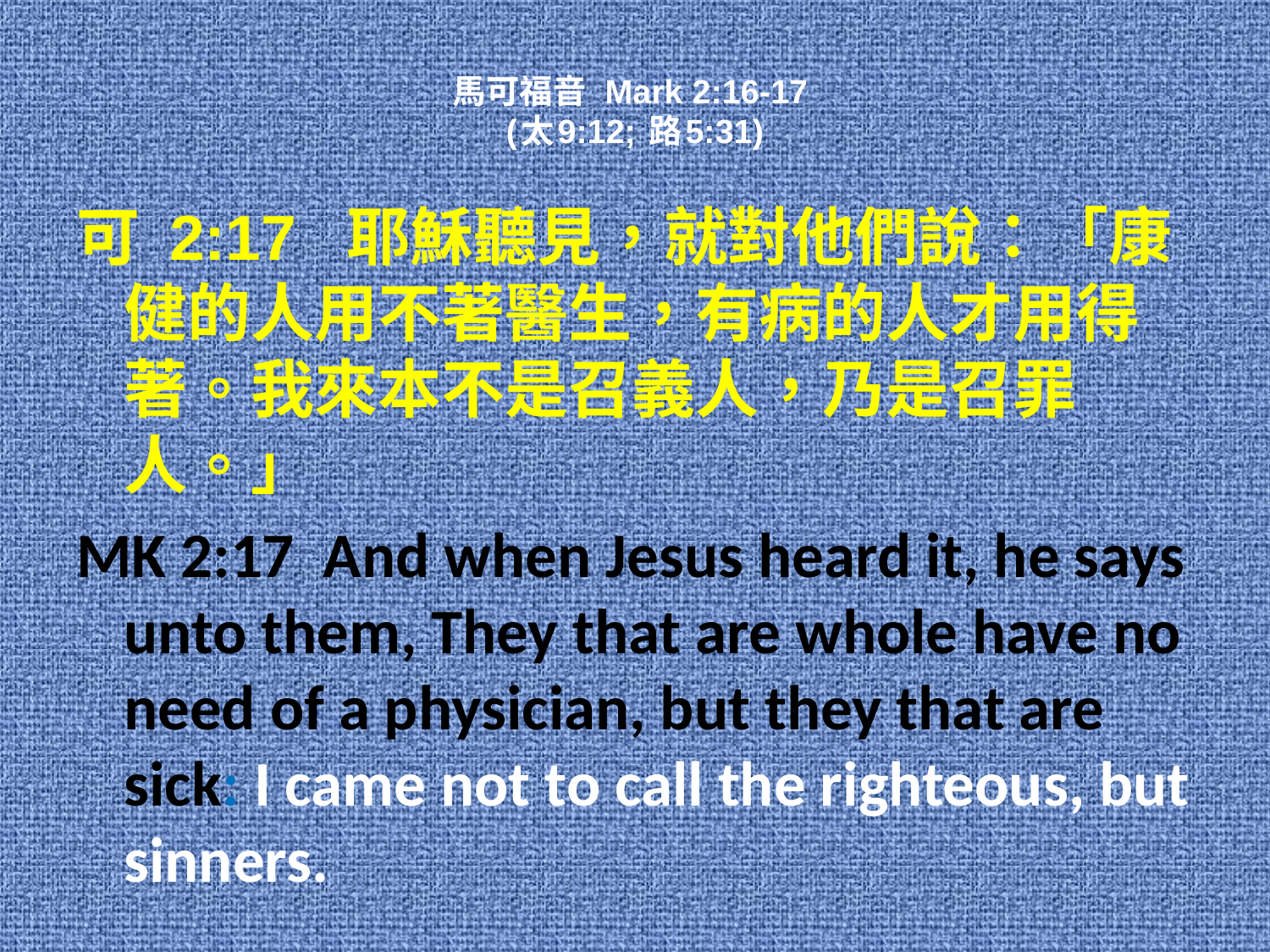

# 馬可福音  Mark 2:16-17 (太9:12; 路5:31)
可 2:17  耶穌聽見，就對他們說：「康健的人用不著醫生，有病的人才用得著。我來本不是召義人，乃是召罪人。」
MK 2:17  And when Jesus heard it, he says unto them, They that are whole have no need of a physician, but they that are sick: I came not to call the righteous, but sinners.